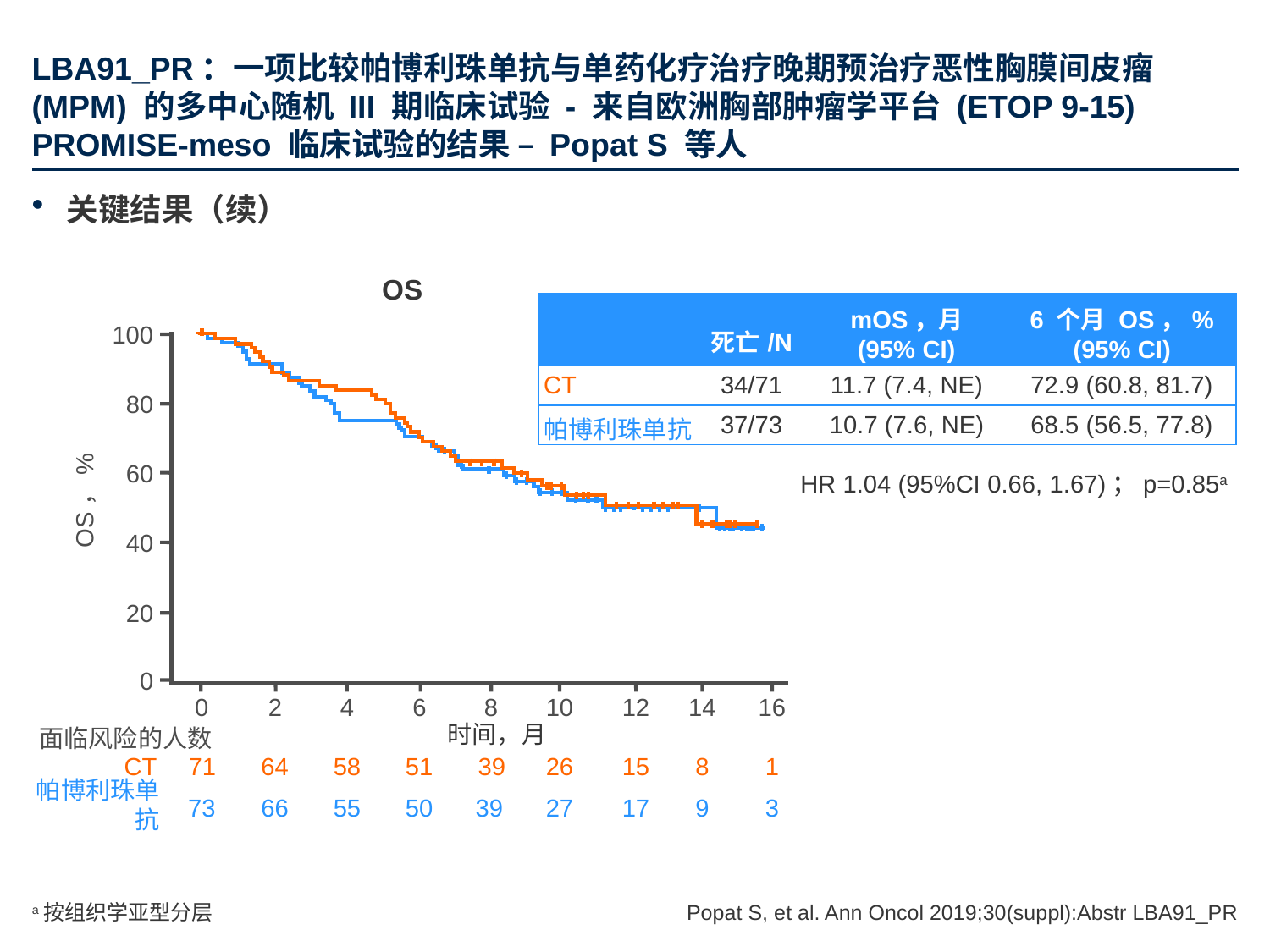

# LBA91_PR：一项比较帕博利珠单抗与单药化疗治疗晚期预治疗恶性胸膜间皮瘤 (MPM) 的多中心随机 III 期临床试验 - 来自欧洲胸部肿瘤学平台 (ETOP 9-15) PROMISE-meso 临床试验的结果 – Popat S 等人
关键结果（续）
OS
|  | 死亡/N | mOS，月 (95% CI) | 6 个月 OS，% (95% CI) |
| --- | --- | --- | --- |
| CT | 34/71 | 11.7 (7.4, NE) | 72.9 (60.8, 81.7) |
| 帕博利珠单抗 | 37/73 | 10.7 (7.6, NE) | 68.5 (56.5, 77.8) |
100

80

60
HR 1.04 (95%CI 0.66, 1.67)；p=0.85a

OS，%
40

20

0

0
2
4
6
8
10
12
14
16
时间，月
面临风险的人数
CT
71
64
58
51
39
26
15
8
1
帕博利珠单抗
73
66
55
50
39
27
17
9
3
Popat S, et al. Ann Oncol 2019;30(suppl):Abstr LBA91_PR
a按组织学亚型分层